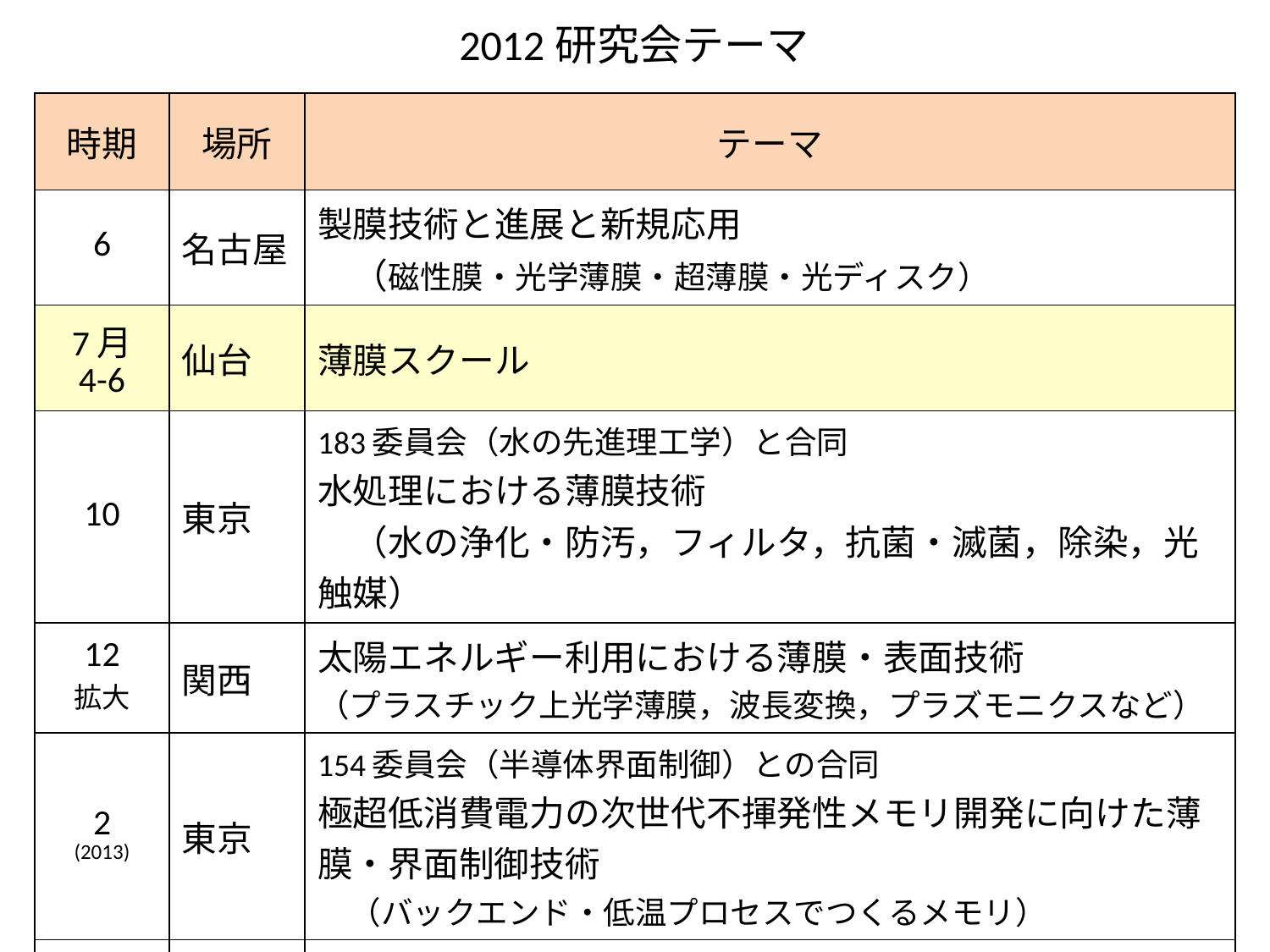

2012研究会テーマ
| 時期 | 場所 | テーマ |
| --- | --- | --- |
| 6 | 名古屋 | 製膜技術と進展と新規応用 　（磁性膜・光学薄膜・超薄膜・光ディスク） |
| 7月 4-6 | 仙台 | 薄膜スクール |
| 10 | 東京 | 183委員会（水の先進理工学）と合同 水処理における薄膜技術 　（水の浄化・防汚，フィルタ，抗菌・滅菌，除染，光触媒） |
| 12 拡大 | 関西 | 太陽エネルギー利用における薄膜・表面技術 （プラスチック上光学薄膜，波長変換，プラズモニクスなど） |
| 2 (2013) | 東京 | 154委員会（半導体界面制御）との合同 極超低消費電力の次世代不揮発性メモリ開発に向けた薄膜・界面制御技術 　（バックエンド・低温プロセスでつくるメモリ） |
| 4 (2013) | 東京 近郊 | 機能性酸化物 　（エレクトロニクス，フォトニクス，エネルギー応用，超伝導） |